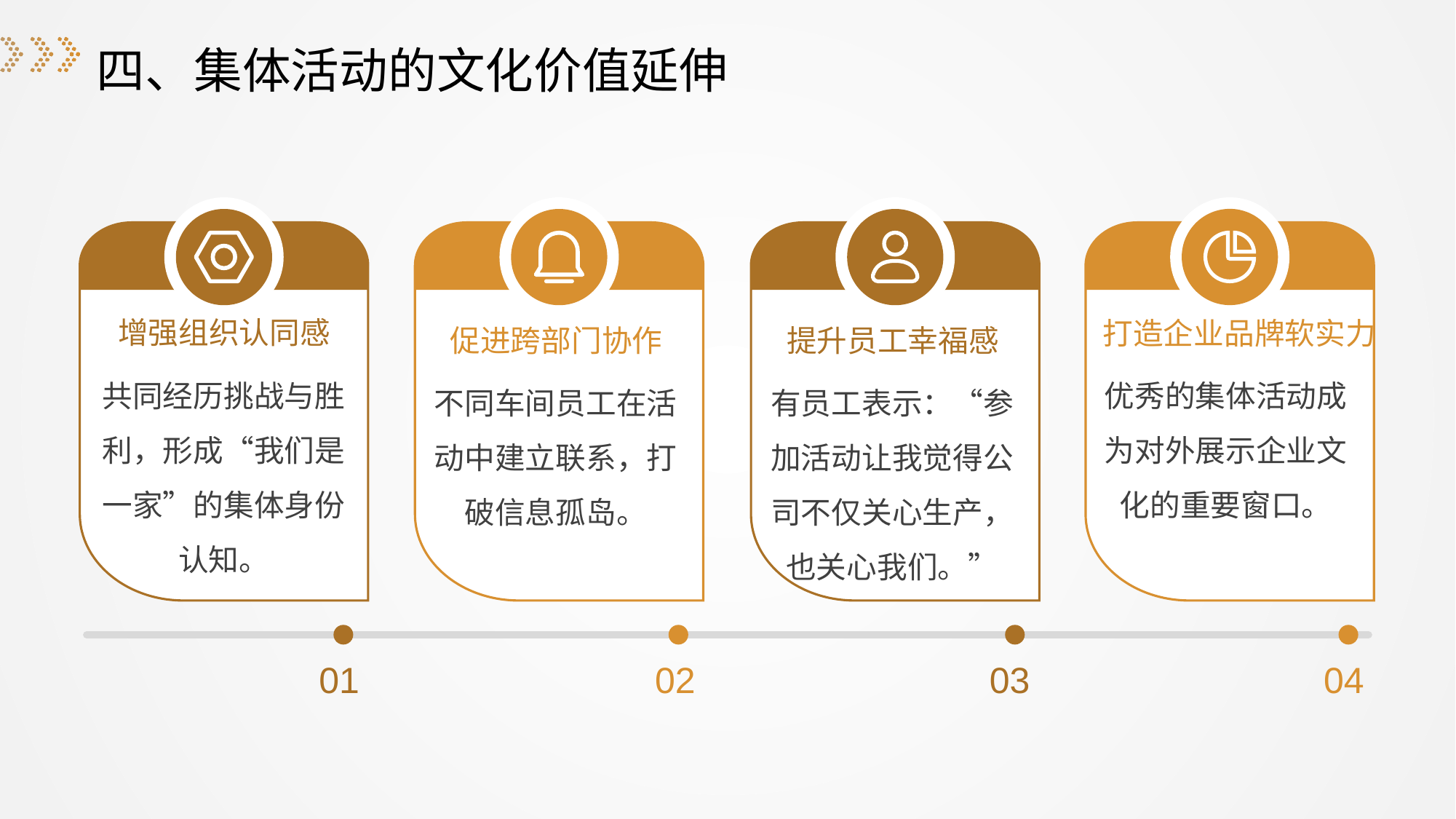

四、集体活动的文化价值延伸

增强组织认同感
打造企业品牌软实力
促进跨部门协作
提升员工幸福感
共同经历挑战与胜利，形成“我们是一家”的集体身份认知。
优秀的集体活动成为对外展示企业文化的重要窗口。
不同车间员工在活动中建立联系，打破信息孤岛。
有员工表示：“参加活动让我觉得公司不仅关心生产，也关心我们。”

01
02
03
04